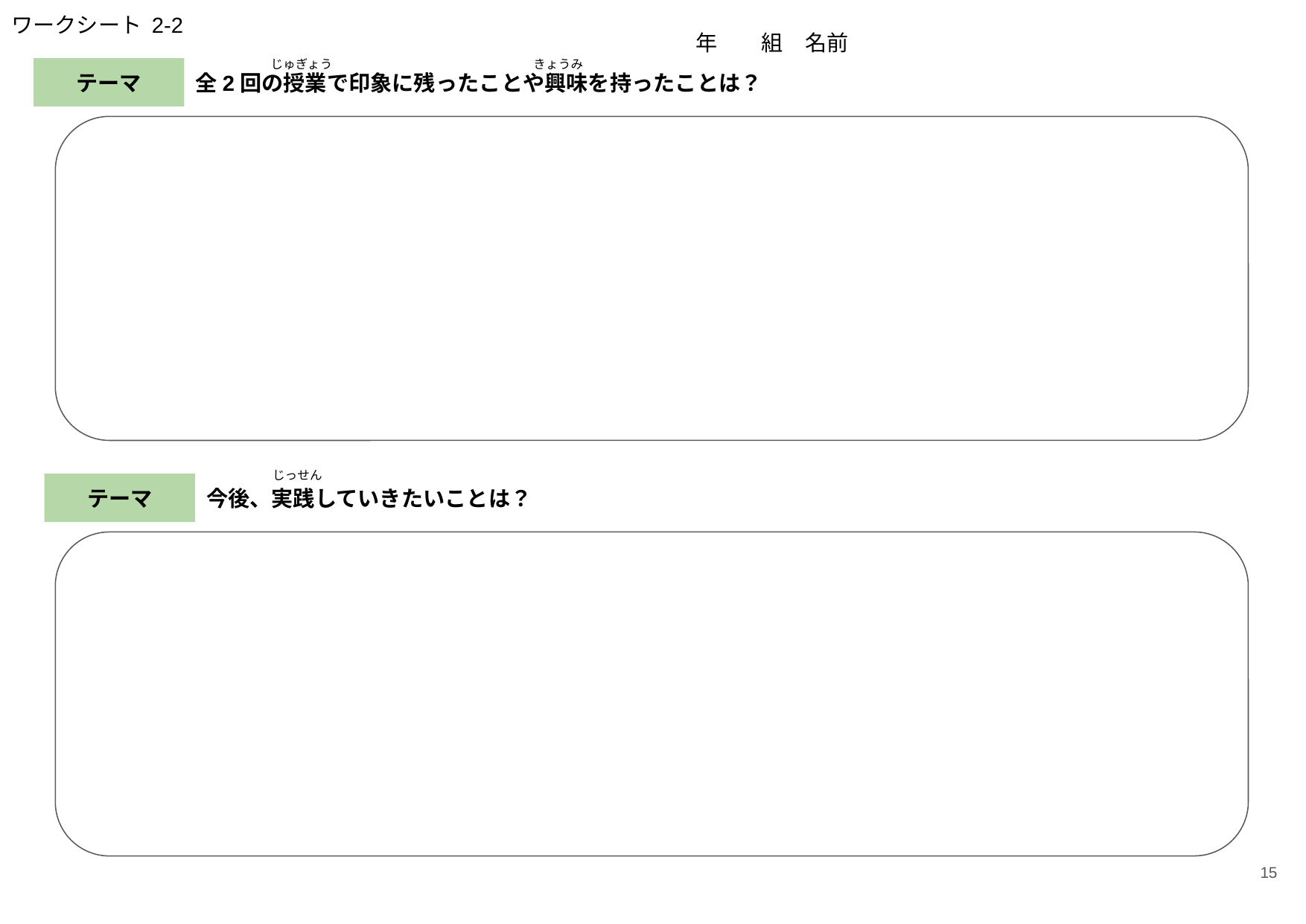

ワークシート 2-2
　　年　　組　名前
じゅぎょう
きょうみ
テーマ
全2回の授業で印象に残ったことや興味を持ったことは？

じっせん
テーマ
今後、実践していきたいことは？

15